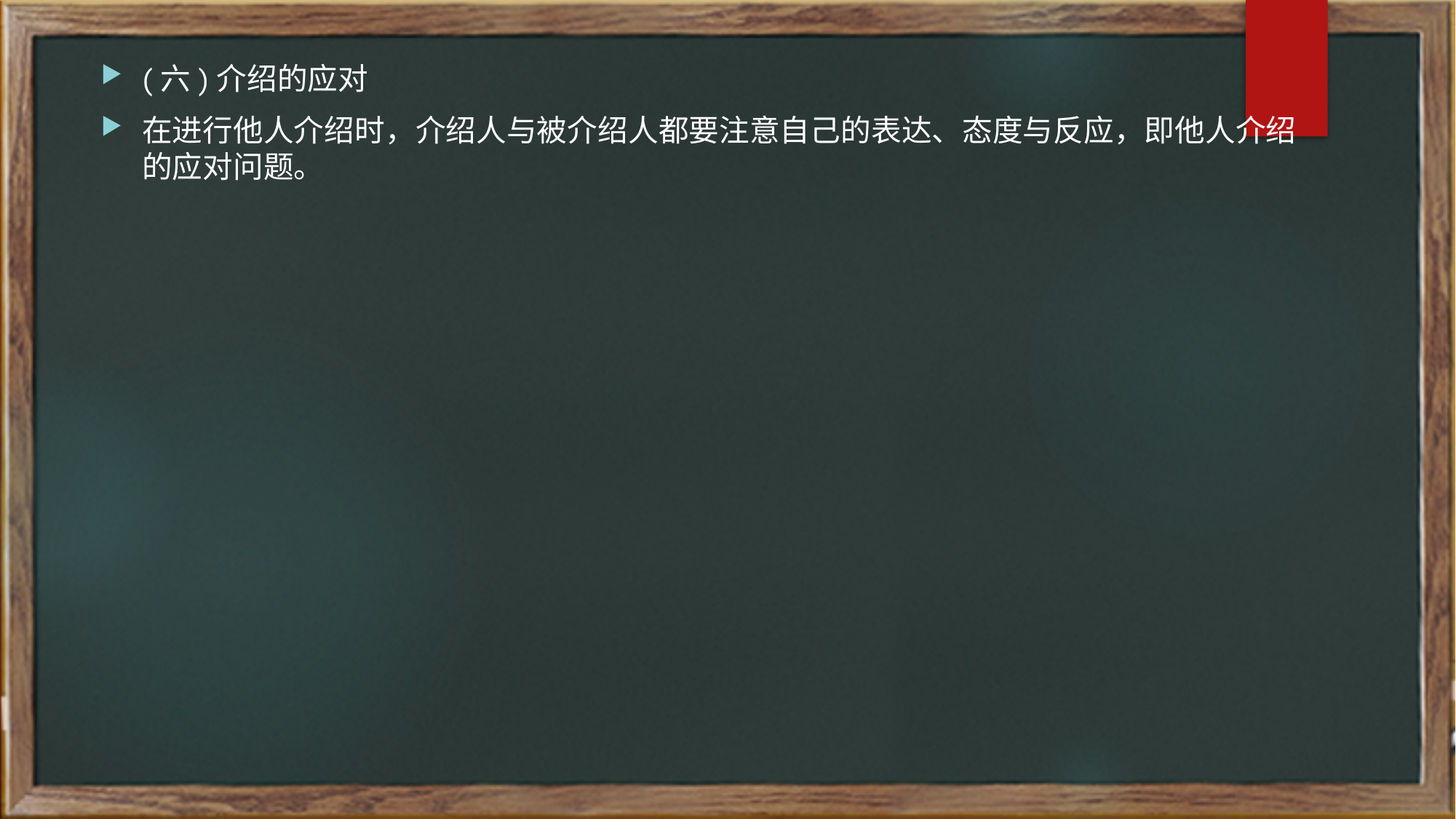

(六)介绍的应对
在进行他人介绍时，介绍人与被介绍人都要注意自己的表达、态度与反应，即他人介绍的应对问题。